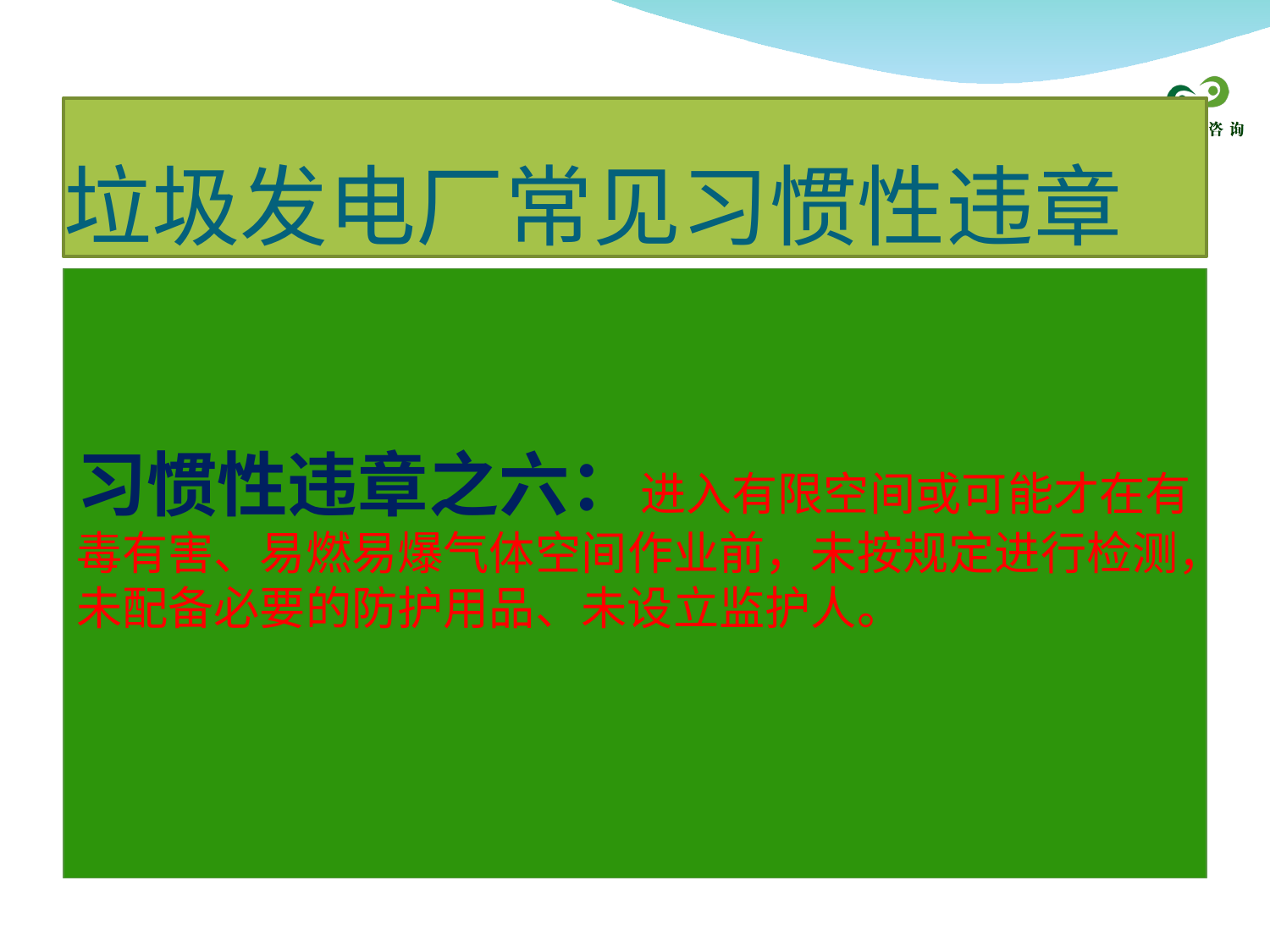

垃圾发电厂常见习惯性违章

习惯性违章之六：进入有限空间或可能才在有毒有害、易燃易爆气体空间作业前，未按规定进行检测，未配备必要的防护用品、未设立监护人。